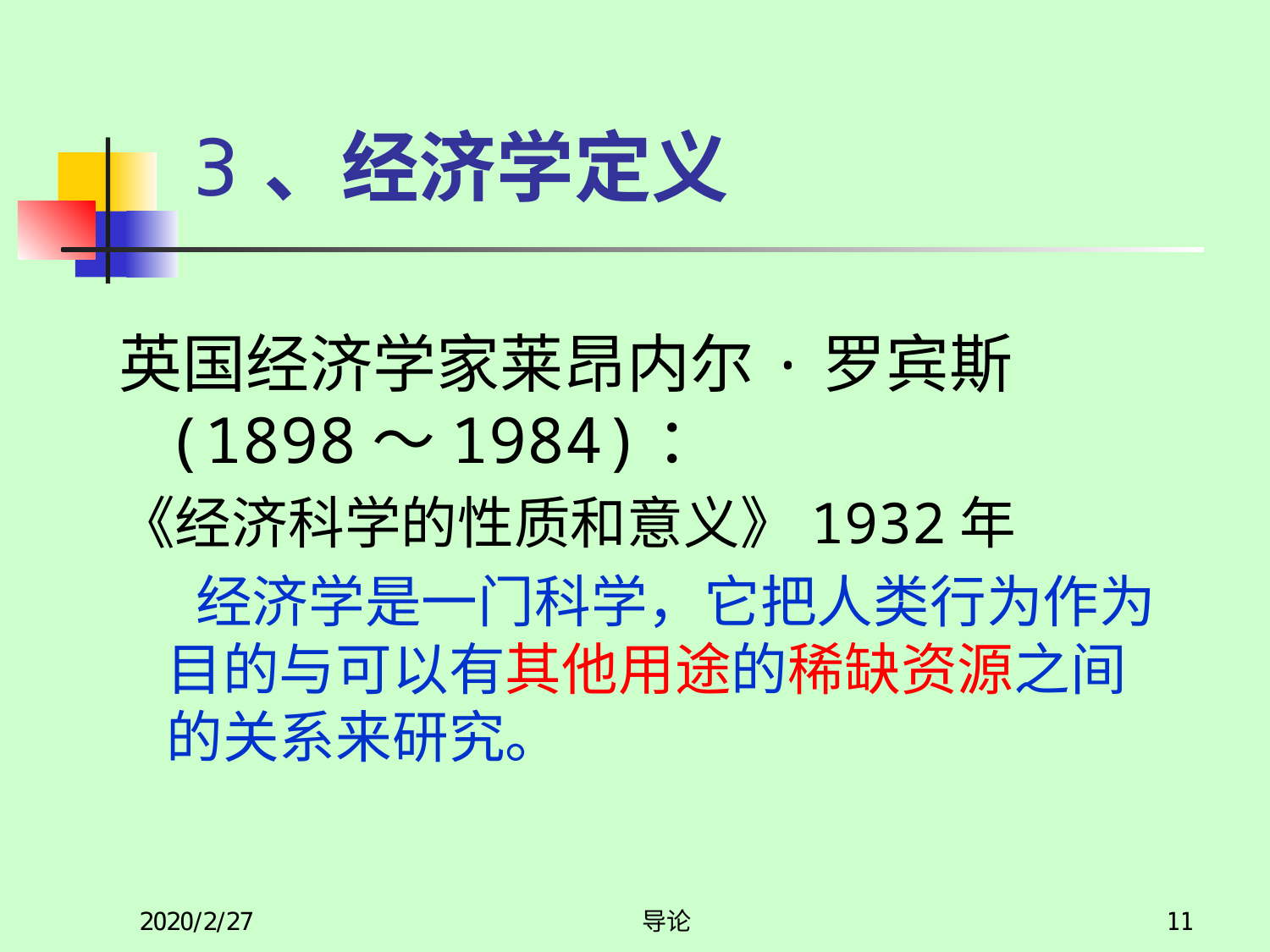

# 3、经济学定义
英国经济学家莱昂内尔·罗宾斯(1898～1984)：
《经济科学的性质和意义》1932年
     经济学是一门科学，它把人类行为作为目的与可以有其他用途的稀缺资源之间的关系来研究。
2020/2/27
导论
11